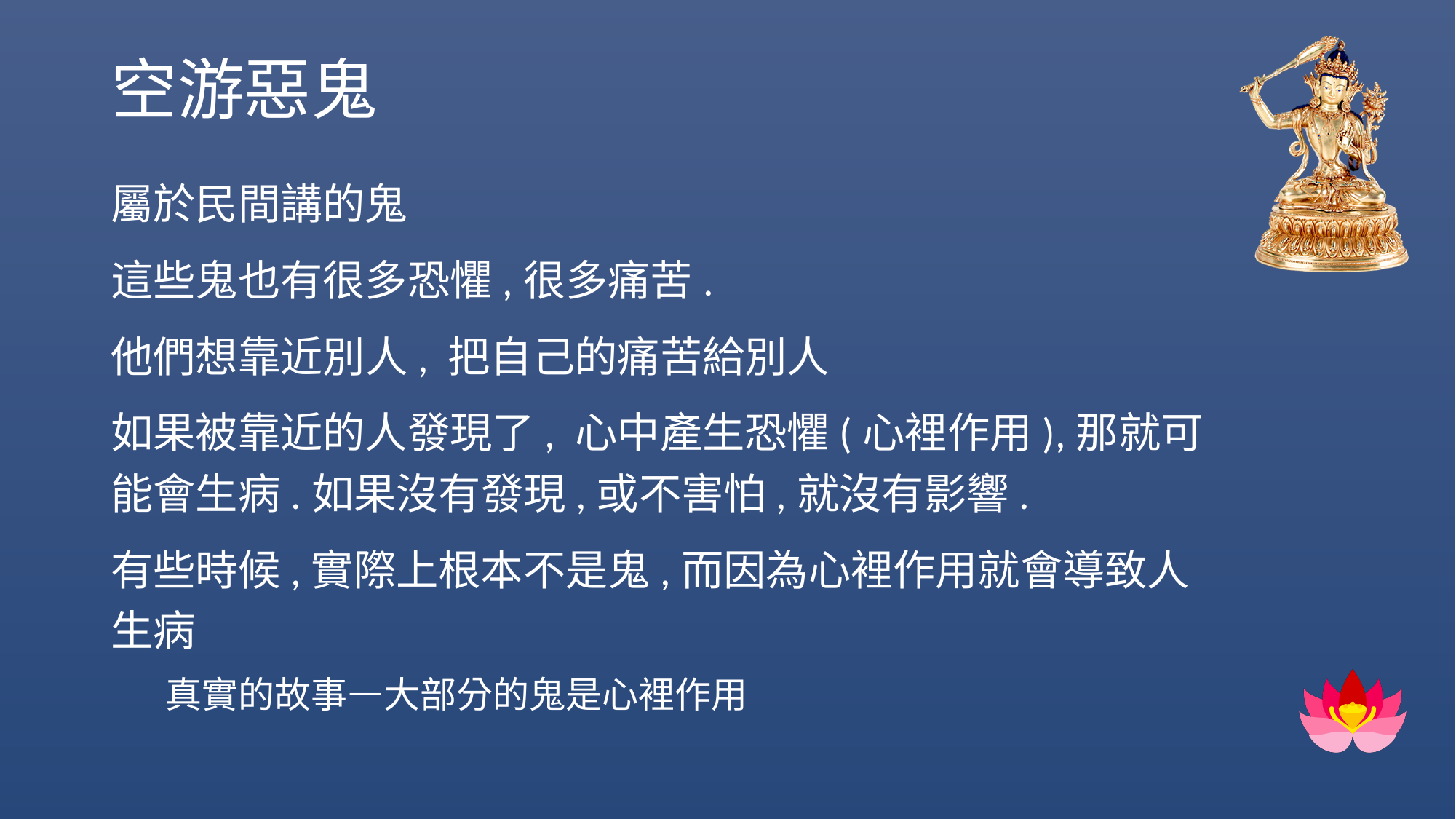

# 空游惡鬼
屬於民間講的鬼
這些鬼也有很多恐懼,很多痛苦.
他們想靠近別人, 把自己的痛苦給別人
如果被靠近的人發現了, 心中產生恐懼(心裡作用),那就可能會生病.如果沒有發現,或不害怕,就沒有影響.
有些時候,實際上根本不是鬼,而因為心裡作用就會導致人生病
真實的故事—大部分的鬼是心裡作用